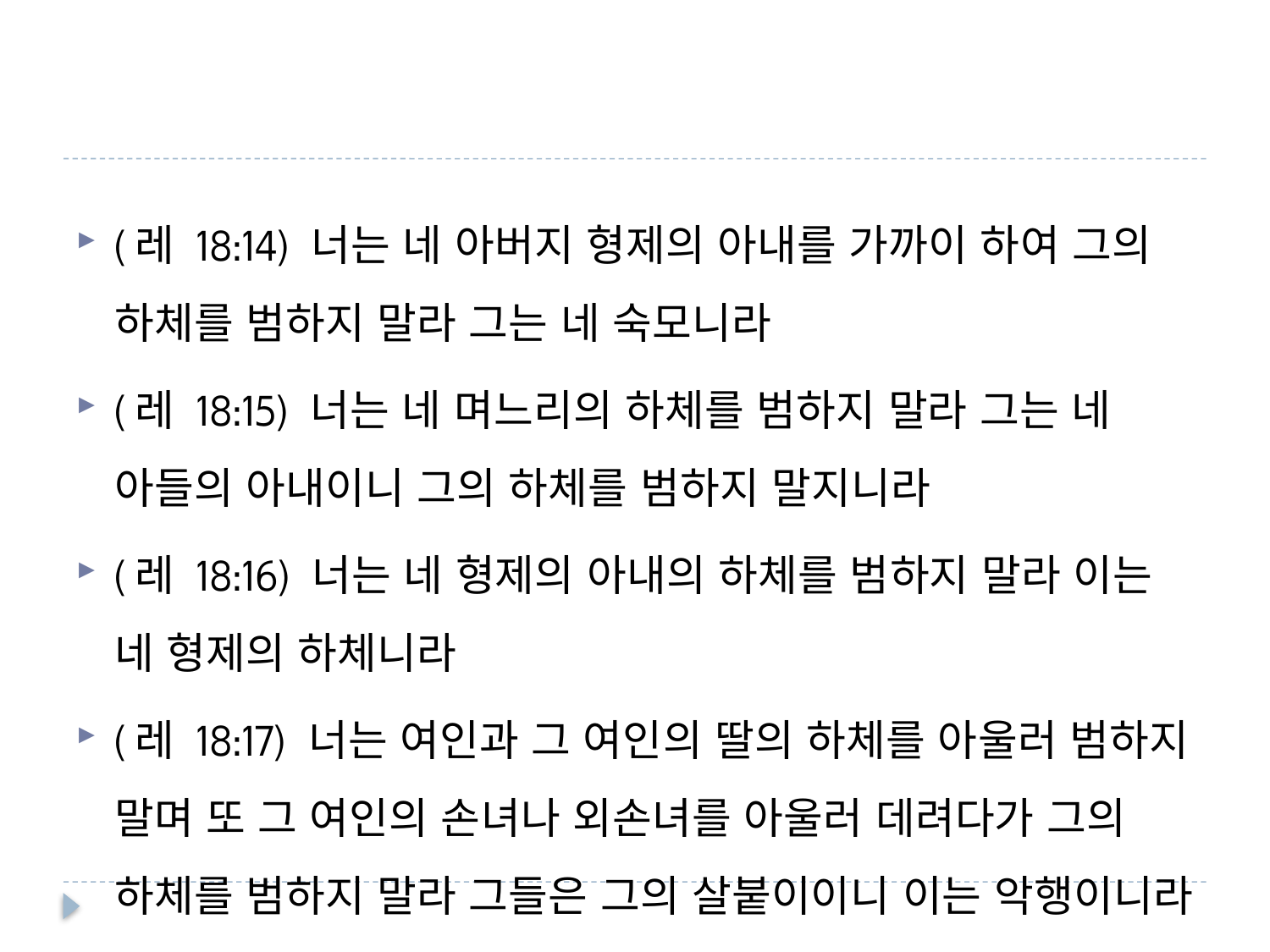

#
(레 18:14) 너는 네 아버지 형제의 아내를 가까이 하여 그의 하체를 범하지 말라 그는 네 숙모니라
(레 18:15) 너는 네 며느리의 하체를 범하지 말라 그는 네 아들의 아내이니 그의 하체를 범하지 말지니라
(레 18:16) 너는 네 형제의 아내의 하체를 범하지 말라 이는 네 형제의 하체니라
(레 18:17) 너는 여인과 그 여인의 딸의 하체를 아울러 범하지 말며 또 그 여인의 손녀나 외손녀를 아울러 데려다가 그의 하체를 범하지 말라 그들은 그의 살붙이이니 이는 악행이니라